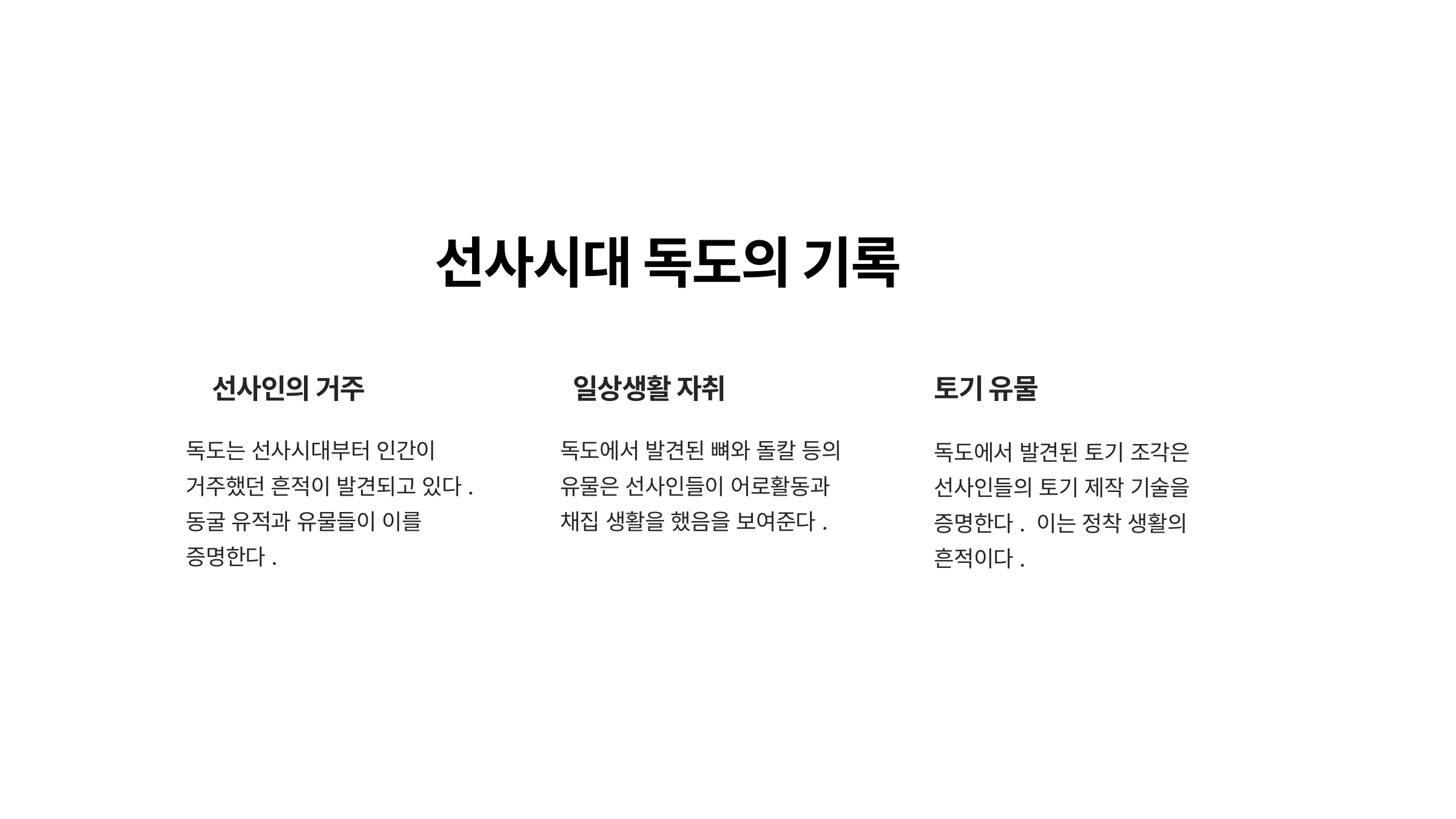

선사시대 독도의 기록
선사인의 거주
일상생활 자취
토기 유물
독도는 선사시대부터 인간이 거주했던 흔적이 발견되고 있다. 동굴 유적과 유물들이 이를 증명한다.
독도에서 발견된 뼈와 돌칼 등의 유물은 선사인들이 어로활동과 채집 생활을 했음을 보여준다.
독도에서 발견된 토기 조각은 선사인들의 토기 제작 기술을 증명한다. 이는 정착 생활의 흔적이다.